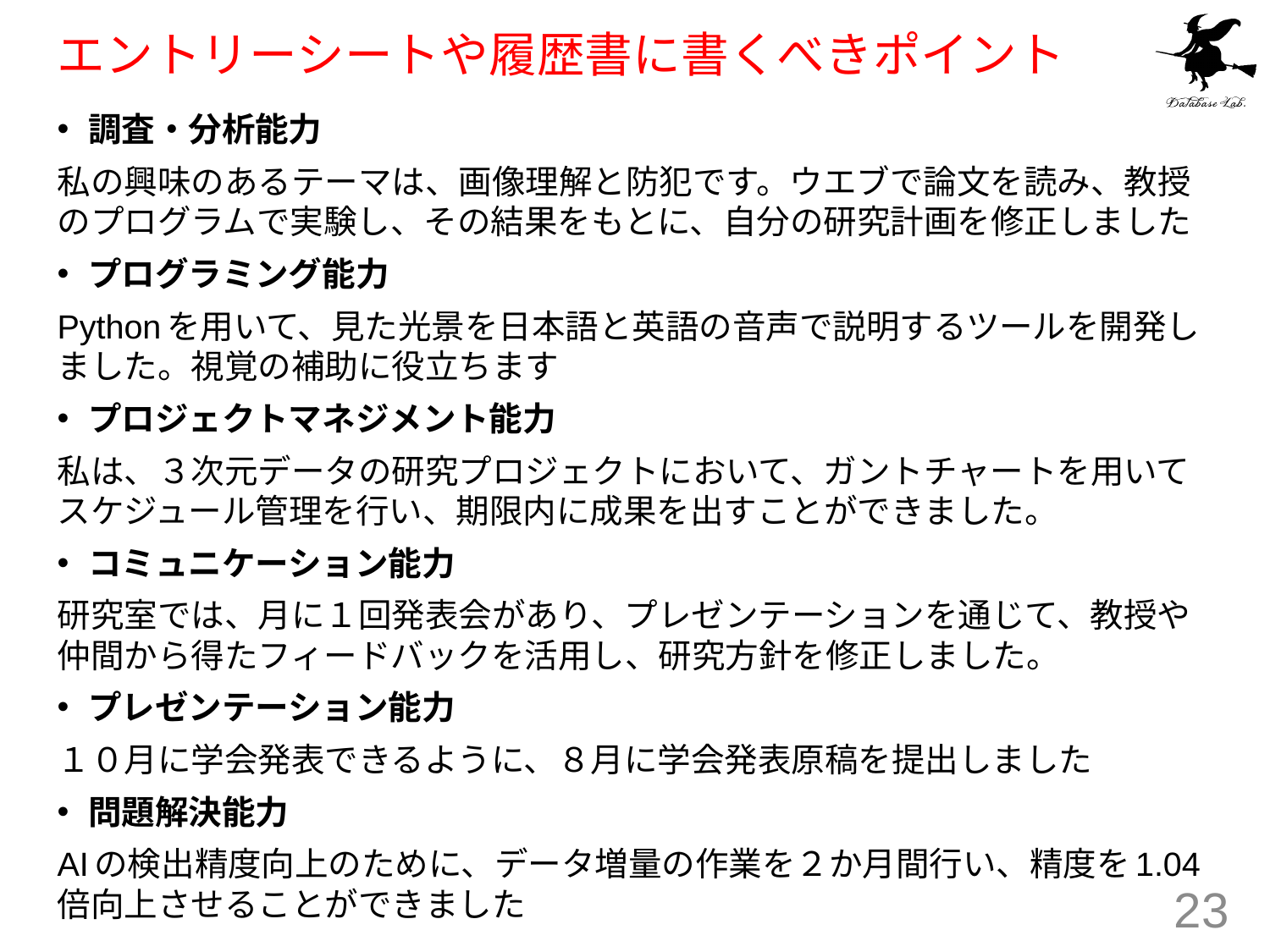

# エントリーシートや履歴書に書くべきポイント
調査・分析能力
私の興味のあるテーマは、画像理解と防犯です。ウエブで論文を読み、教授のプログラムで実験し、その結果をもとに、自分の研究計画を修正しました
プログラミング能力
Pythonを用いて、見た光景を日本語と英語の音声で説明するツールを開発しました。視覚の補助に役立ちます
プロジェクトマネジメント能力
私は、３次元データの研究プロジェクトにおいて、ガントチャートを用いてスケジュール管理を行い、期限内に成果を出すことができました。
コミュニケーション能力
研究室では、月に１回発表会があり、プレゼンテーションを通じて、教授や仲間から得たフィードバックを活用し、研究方針を修正しました。
プレゼンテーション能力
１０月に学会発表できるように、８月に学会発表原稿を提出しました
問題解決能力
AIの検出精度向上のために、データ増量の作業を２か月間行い、精度を1.04倍向上させることができました
23